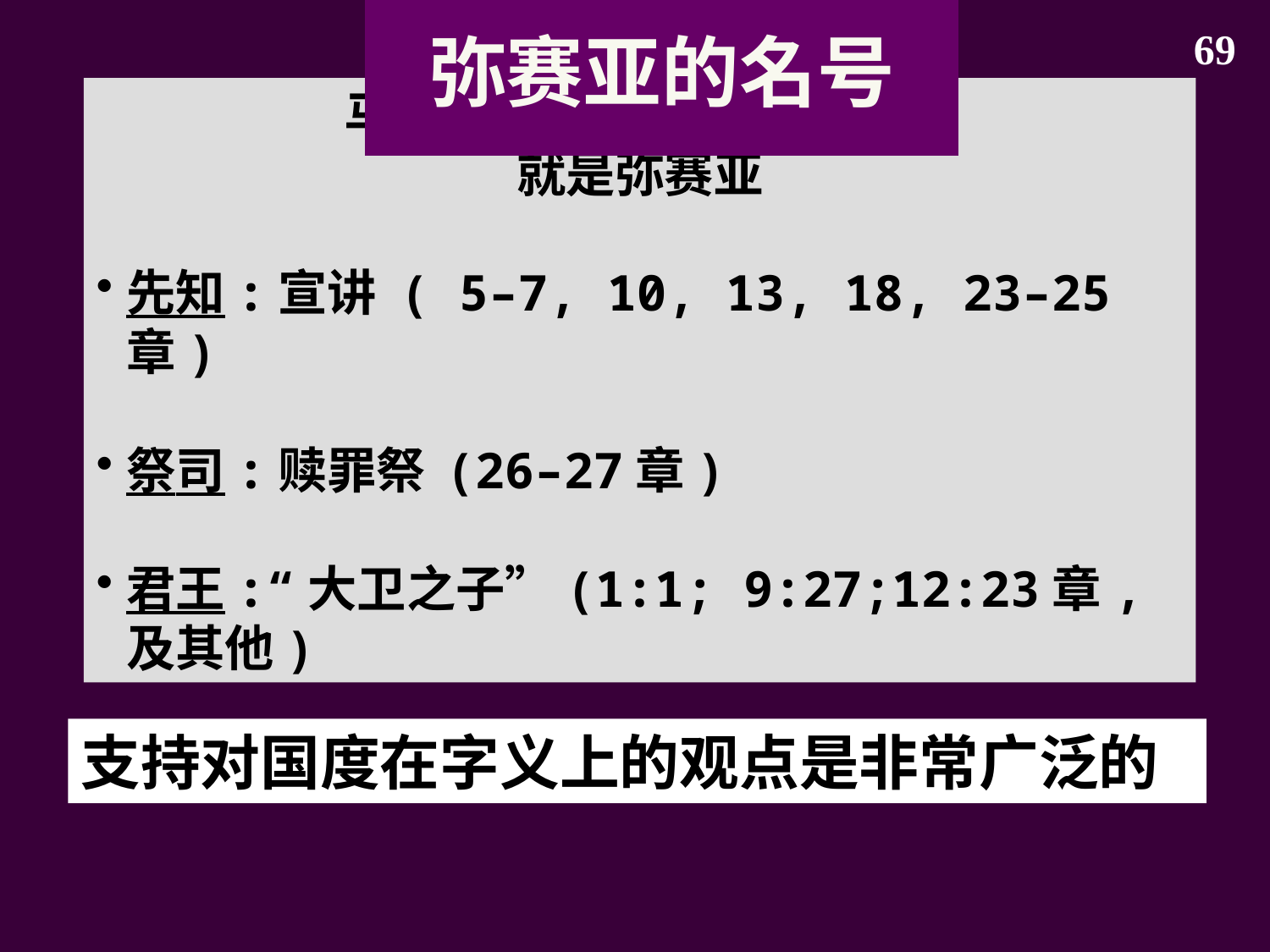

69
弥赛亚的名号
马太从三方面来表达出耶稣
就是弥赛亚

先知:宣讲 ( 5–7, 10, 13, 18, 23–25章)

祭司:赎罪祭 (26–27章)

君王:“大卫之子”(1:1; 9:27;12:23章,及其他)
支持对国度在字义上的观点是非常广泛的